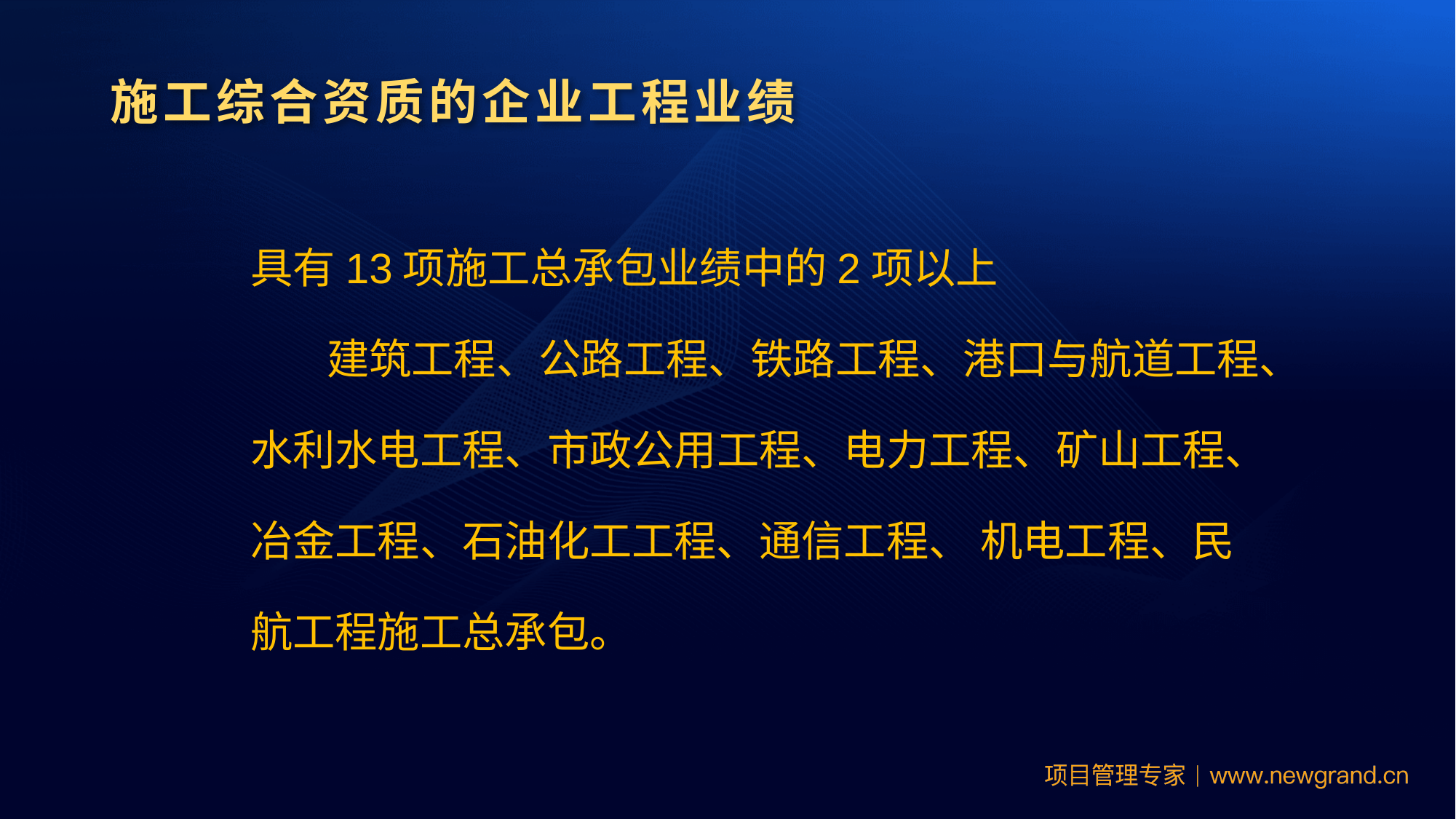

施工综合资质的企业工程业绩
具有13项施工总承包业绩中的2项以上
       建筑工程、公路工程、铁路工程、港口与航道工程、水利水电工程、市政公用工程、电力工程、矿山工程、冶金工程、石油化工工程、通信工程、 机电工程、民航工程施工总承包。